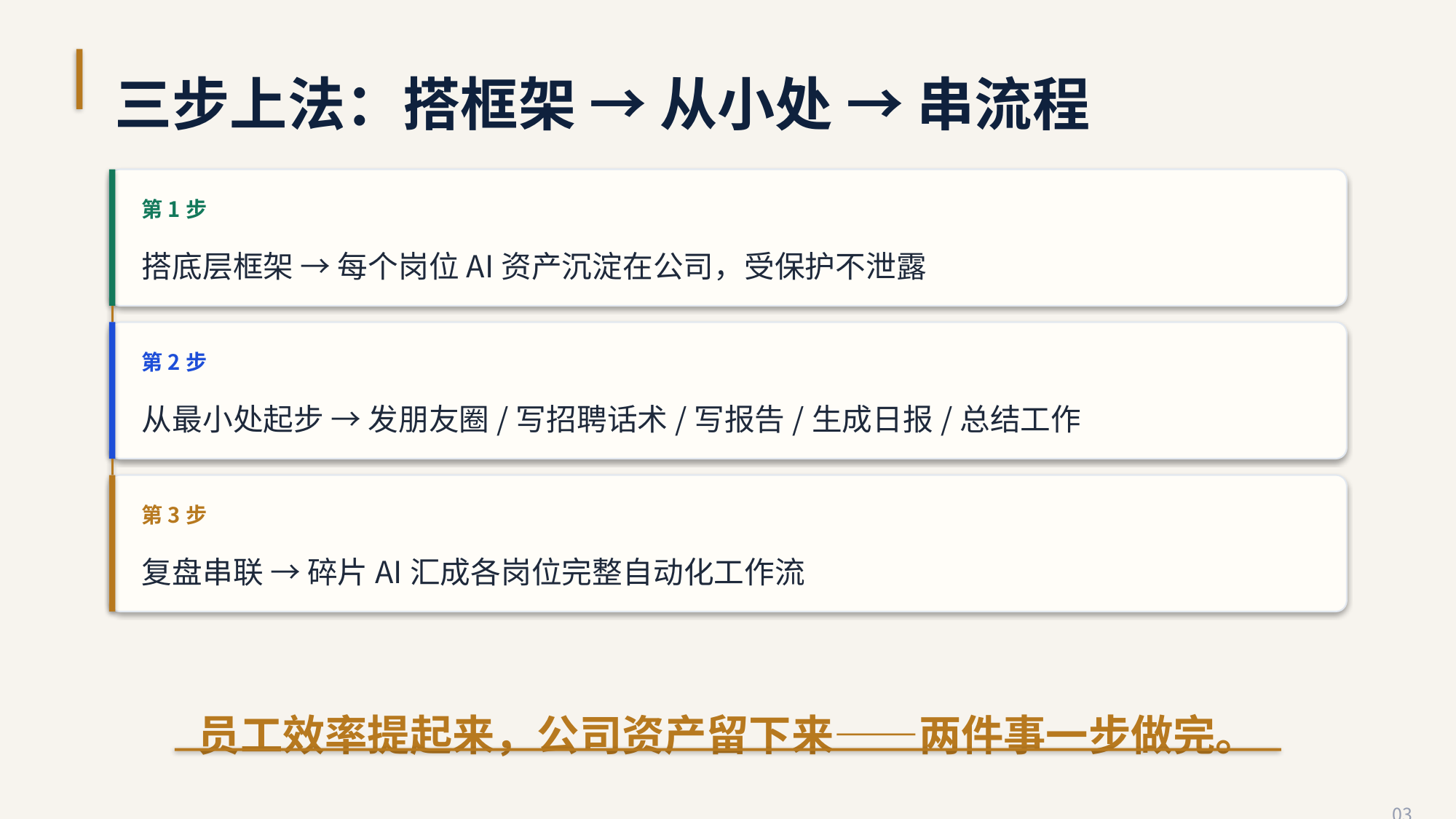

三步上法：搭框架 → 从小处 → 串流程

第1步
搭底层框架 → 每个岗位AI资产沉淀在公司，受保护不泄露

第2步
从最小处起步 → 发朋友圈/写招聘话术/写报告/生成日报/总结工作

第3步
复盘串联 → 碎片AI汇成各岗位完整自动化工作流
员工效率提起来，公司资产留下来——两件事一步做完。

03